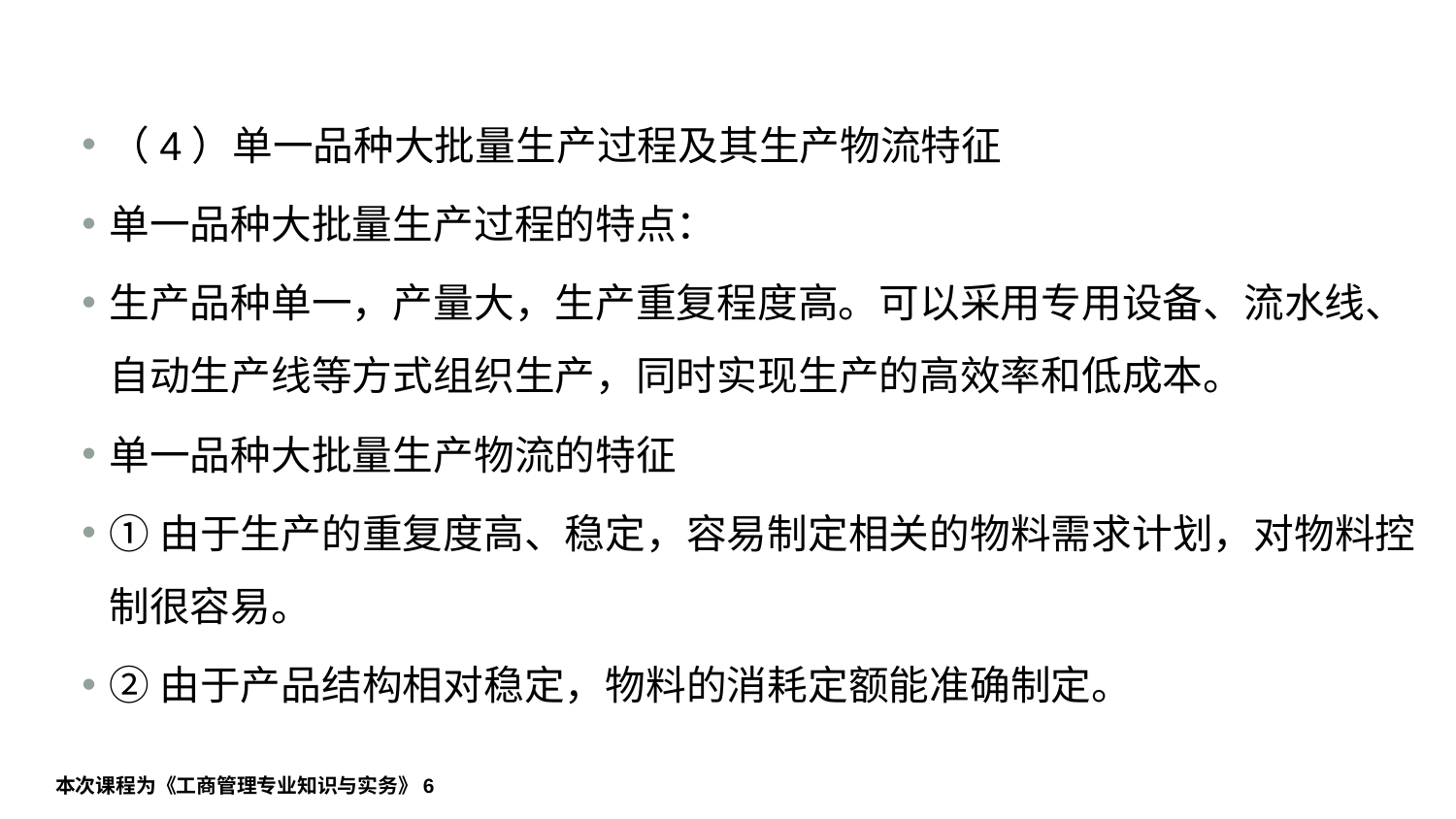

#
（4）单一品种大批量生产过程及其生产物流特征
单一品种大批量生产过程的特点：
生产品种单一，产量大，生产重复程度高。可以采用专用设备、流水线、自动生产线等方式组织生产，同时实现生产的高效率和低成本。
单一品种大批量生产物流的特征
①由于生产的重复度高、稳定，容易制定相关的物料需求计划，对物料控制很容易。
②由于产品结构相对稳定，物料的消耗定额能准确制定。